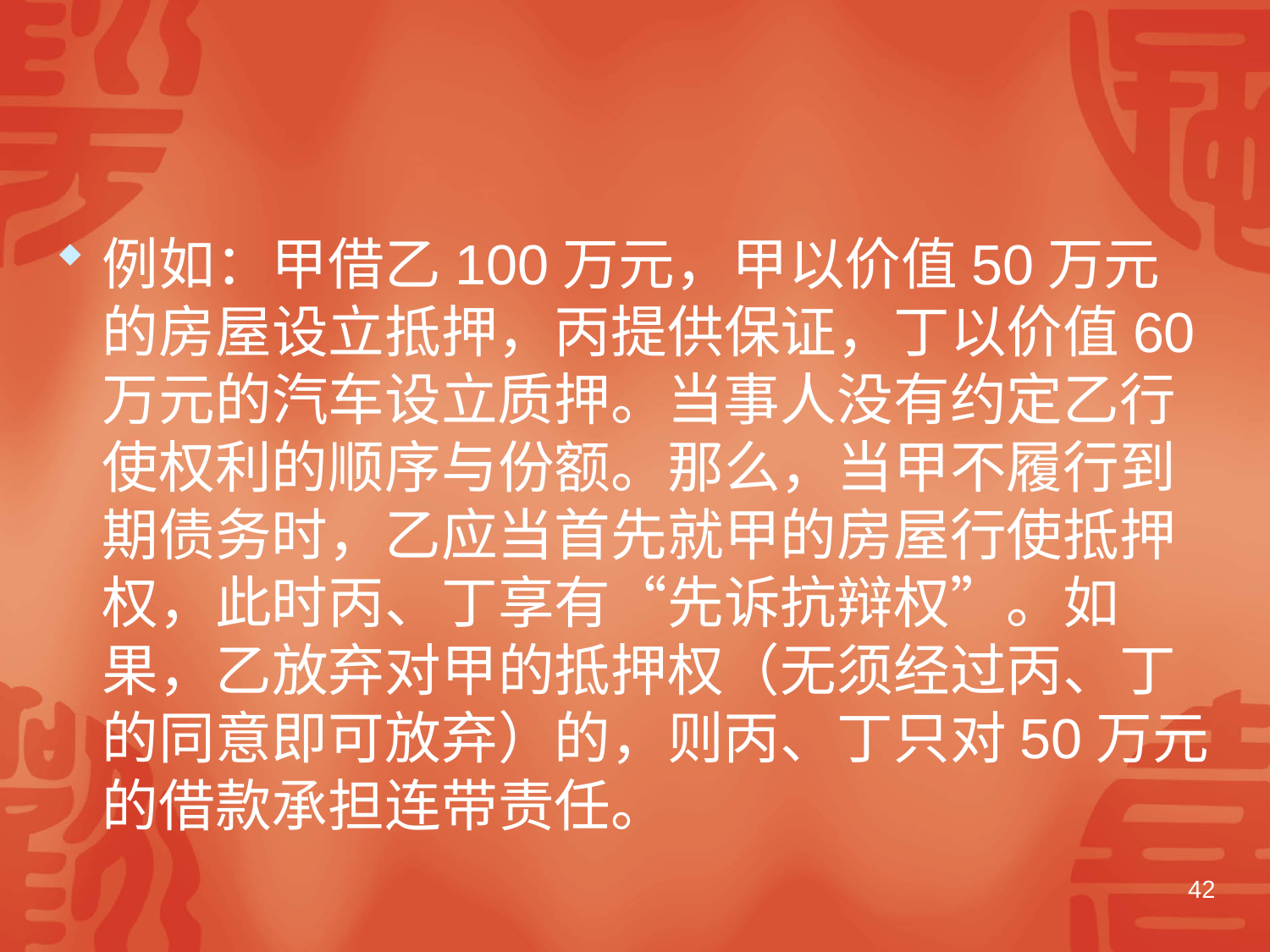

#
例如：甲借乙100万元，甲以价值50万元的房屋设立抵押，丙提供保证，丁以价值60万元的汽车设立质押。当事人没有约定乙行使权利的顺序与份额。那么，当甲不履行到期债务时，乙应当首先就甲的房屋行使抵押权，此时丙、丁享有“先诉抗辩权”。如果，乙放弃对甲的抵押权（无须经过丙、丁的同意即可放弃）的，则丙、丁只对50万元的借款承担连带责任。
42